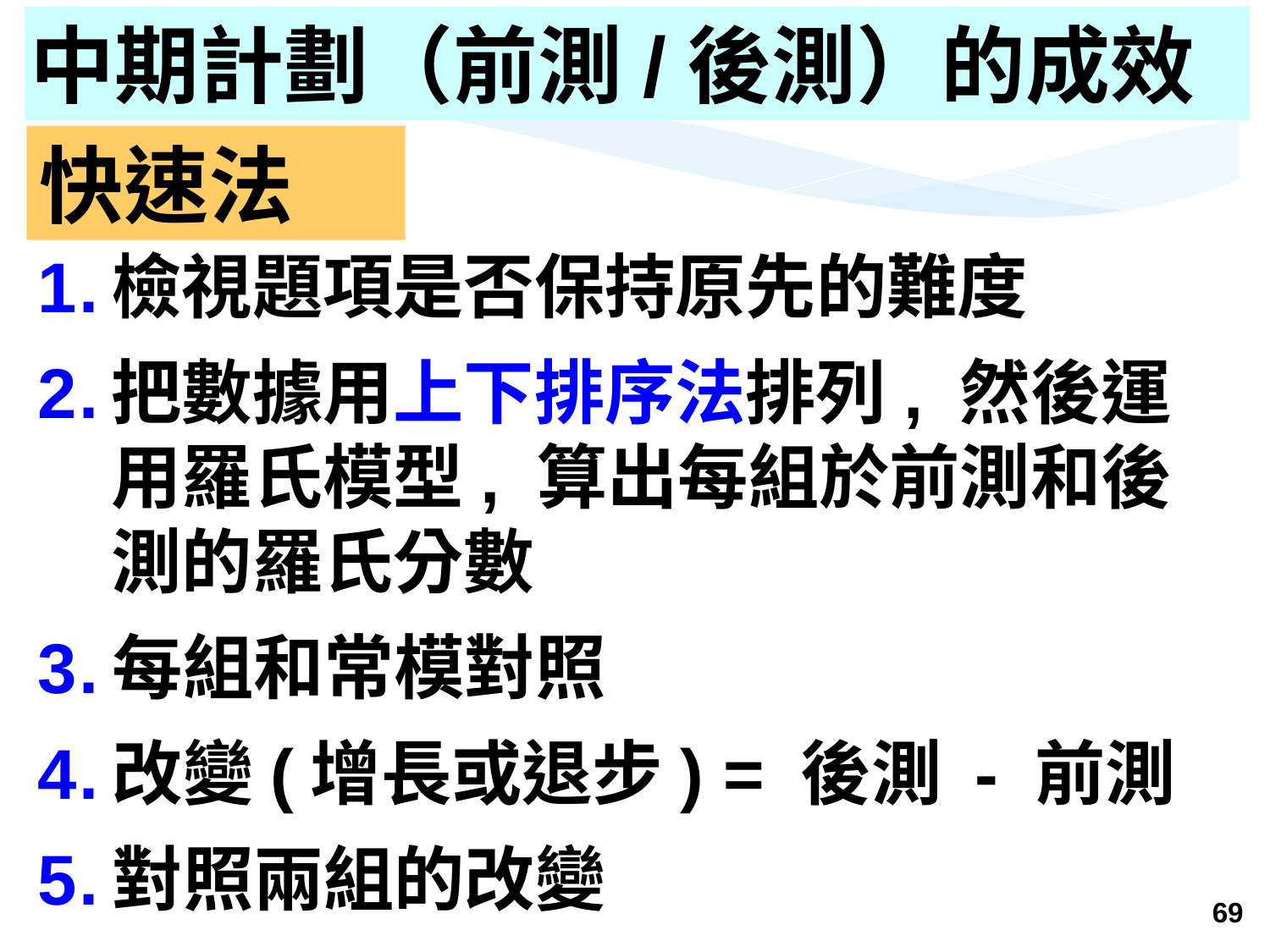

中期計劃（前測/後測）的成效
快速法
檢視題項是否保持原先的難度
把數據用上下排序法排列, 然後運用羅氏模型, 算出每組於前測和後測的羅氏分數
每組和常模對照
改變(增長或退步) = 後測 - 前測
對照兩組的改變
69